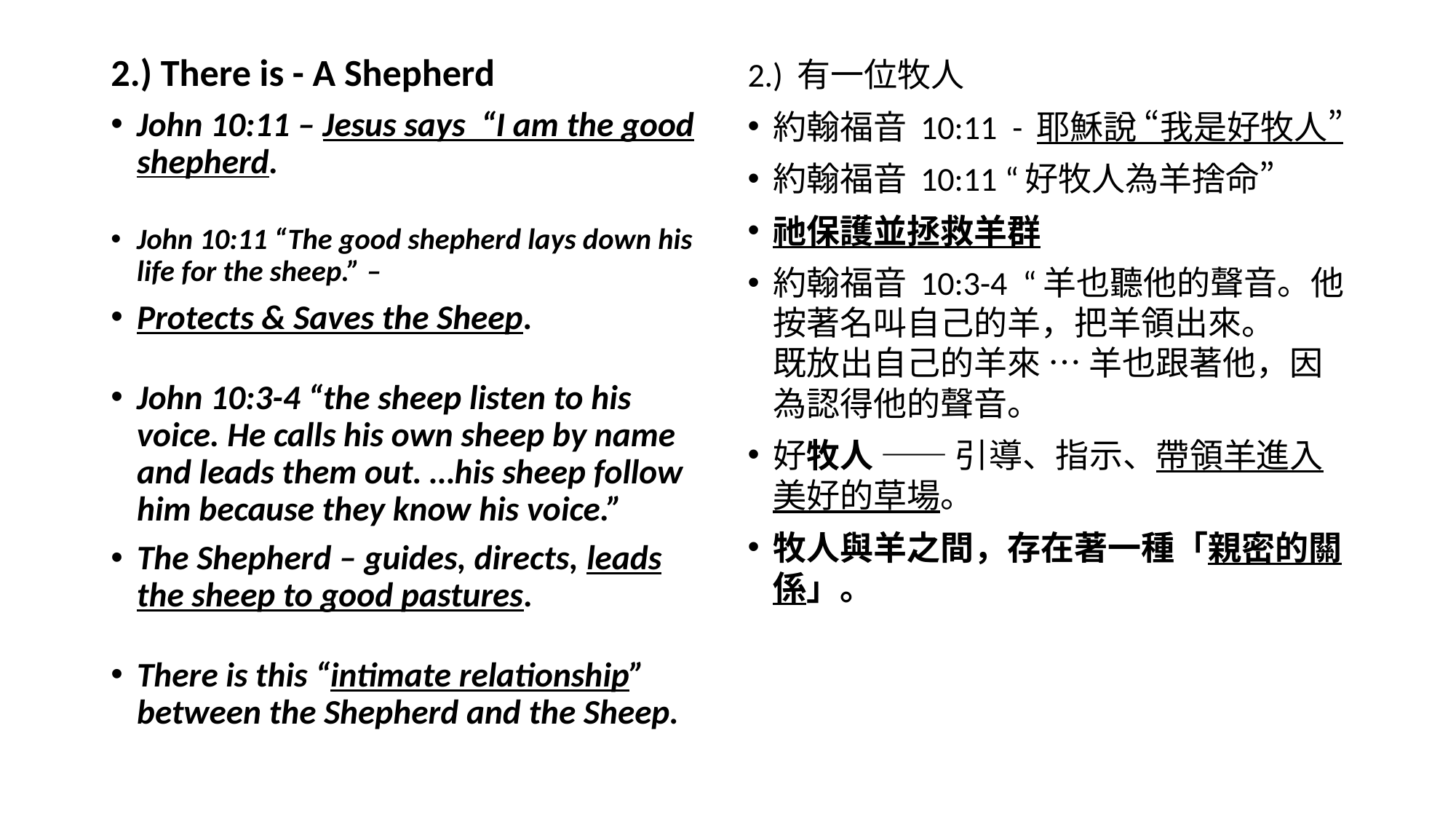

2.) There is - A Shepherd
John 10:11 – Jesus says  “I am the good shepherd.

John 10:11 “The good shepherd lays down his life for the sheep.” –
Protects & Saves the Sheep.

John 10:3-4 “the sheep listen to his voice. He calls his own sheep by name and leads them out. …his sheep follow him because they know his voice.”
The Shepherd – guides, directs, leads the sheep to good pastures.

There is this “intimate relationship” between the Shepherd and the Sheep.

2.) 有一位牧人
約翰福音 10:11  - 耶穌說 “我是好牧人”
約翰福音 10:11 “好牧人為羊捨命”
祂保護並拯救羊群
約翰福音 10:3-4  “羊也聽他的聲音。他按著名叫自己的羊，把羊領出來。
既放出自己的羊來 … 羊也跟著他，因為認得他的聲音。
好牧人 —— 引導、指示、帶領羊進入美好的草場。
牧人與羊之間，存在著一種「親密的關係」。